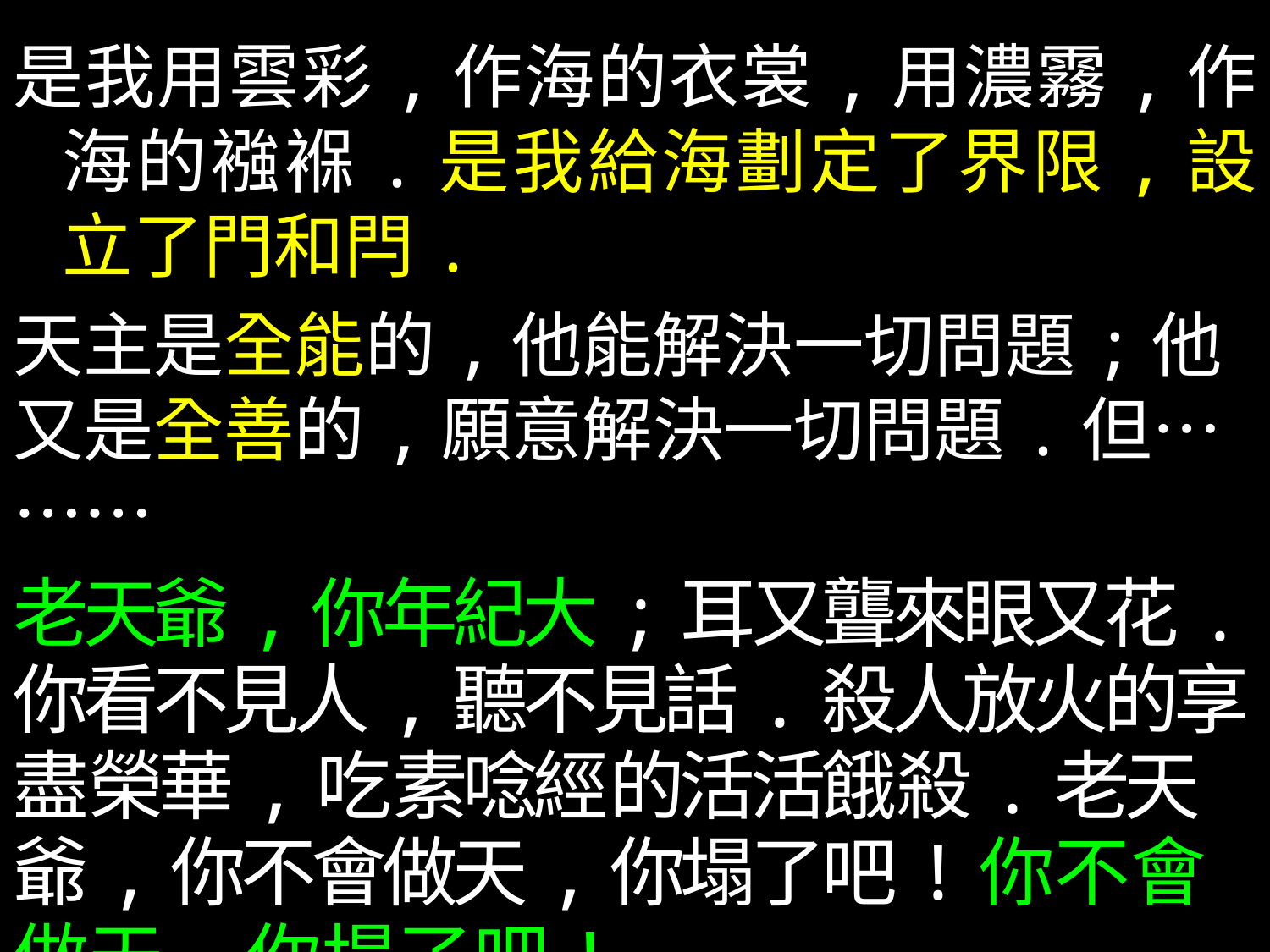

是我用雲彩,作海的衣裳,用濃霧,作海的襁褓.是我給海劃定了界限,設立了門和閂.
天主是全能的,他能解決一切問題;他又是全善的,願意解決一切問題.但………
老天爺,你年紀大;耳又聾來眼又花.你看不見人,聽不見話.殺人放火的享盡榮華,吃素唸經的活活餓殺.老天爺,你不會做天,你塌了吧!你不會做天,你塌了吧!